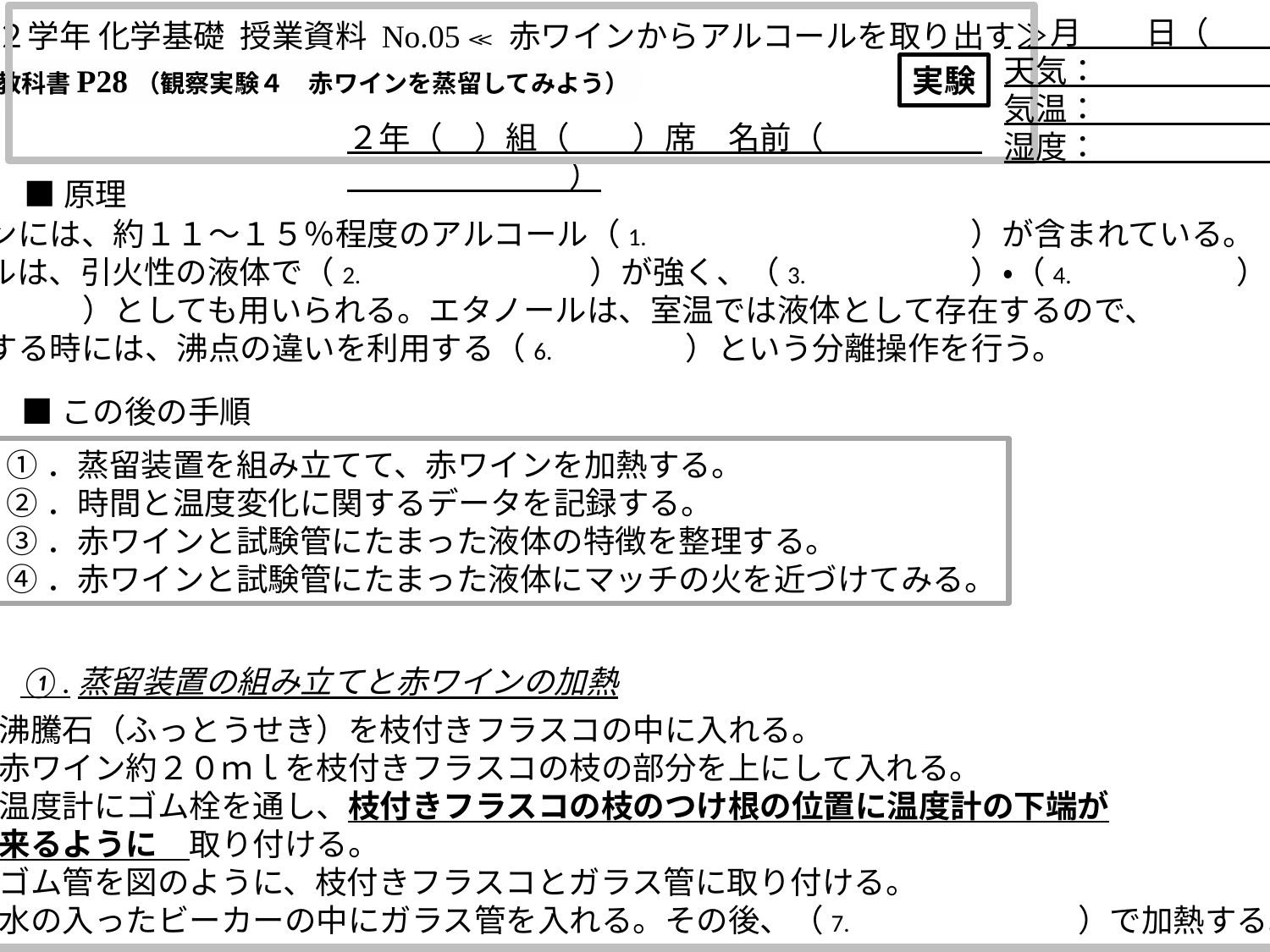

月　　日（　　）
天気：
気温：
湿度：
２学年 化学基礎  授業資料 No.05 ≪ 赤ワインからアルコールを取り出す≫
実験
 教科書P28（観察実験４　赤ワインを蒸留してみよう）
２年（　）組（　　）席　名前（　　　　　　　　　　　　）
■原理
　赤ワインには、約１１～１５％程度のアルコール（1.　　　　　　　　　　）が含まれている。
エタノールは、引火性の液体で（2.　　　　　　　）が強く、（3.　　　　　）・（4.　　　　　）の他、
（5.　　　　　）としても用いられる。エタノールは、室温では液体として存在するので、
水と分離する時には、沸点の違いを利用する（6.　　　　）という分離操作を行う。
■この後の手順
①．蒸留装置を組み立てて、赤ワインを加熱する。
②．時間と温度変化に関するデータを記録する。
③．赤ワインと試験管にたまった液体の特徴を整理する。
④．赤ワインと試験管にたまった液体にマッチの火を近づけてみる。
①.蒸留装置の組み立てと赤ワインの加熱
Ａ．沸騰石（ふっとうせき）を枝付きフラスコの中に入れる。
Ｂ．赤ワイン約２０ｍｌを枝付きフラスコの枝の部分を上にして入れる。
Ｃ．温度計にゴム栓を通し、枝付きフラスコの枝のつけ根の位置に温度計の下端が
　　来るように　取り付ける。
Ｄ．ゴム管を図のように、枝付きフラスコとガラス管に取り付ける。
Ｅ．水の入ったビーカーの中にガラス管を入れる。その後、（7.　　　　　　　）で加熱する。